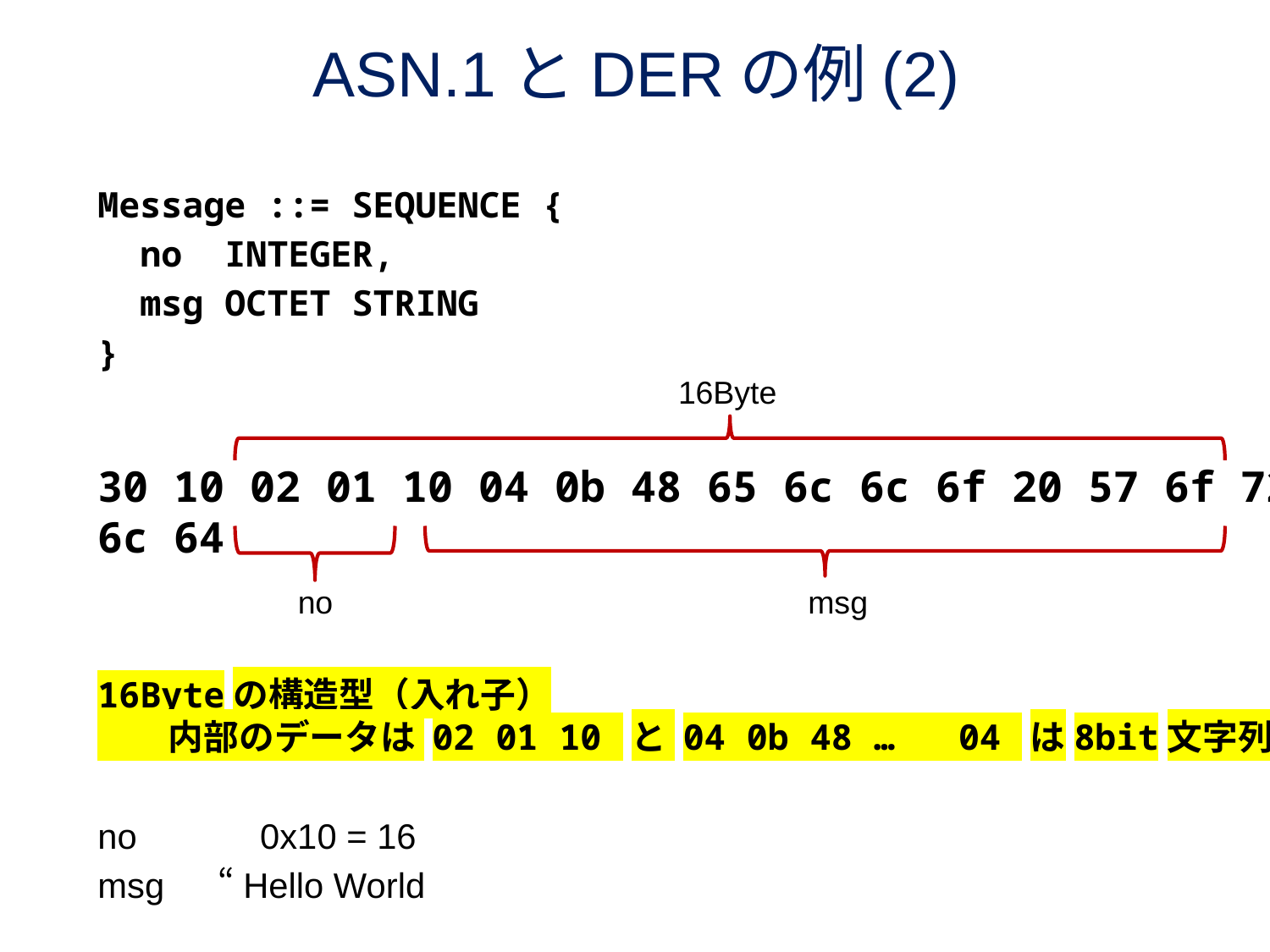

# ASN.1とDERの例(2)

Message ::= SEQUENCE {
  no  INTEGER,
  msg OCTET STRING
}

30 10 02 01 10 04 0b 48 65 6c 6c 6f 20 57 6f 72 6c 64

16Byteの構造型（入れ子）
　　内部のデータは 02 01 10 と 04 0b 48 …   04 は8bit文字列

no　　　0x10 = 16
msg 　“Hello World

16Byte

no
msg